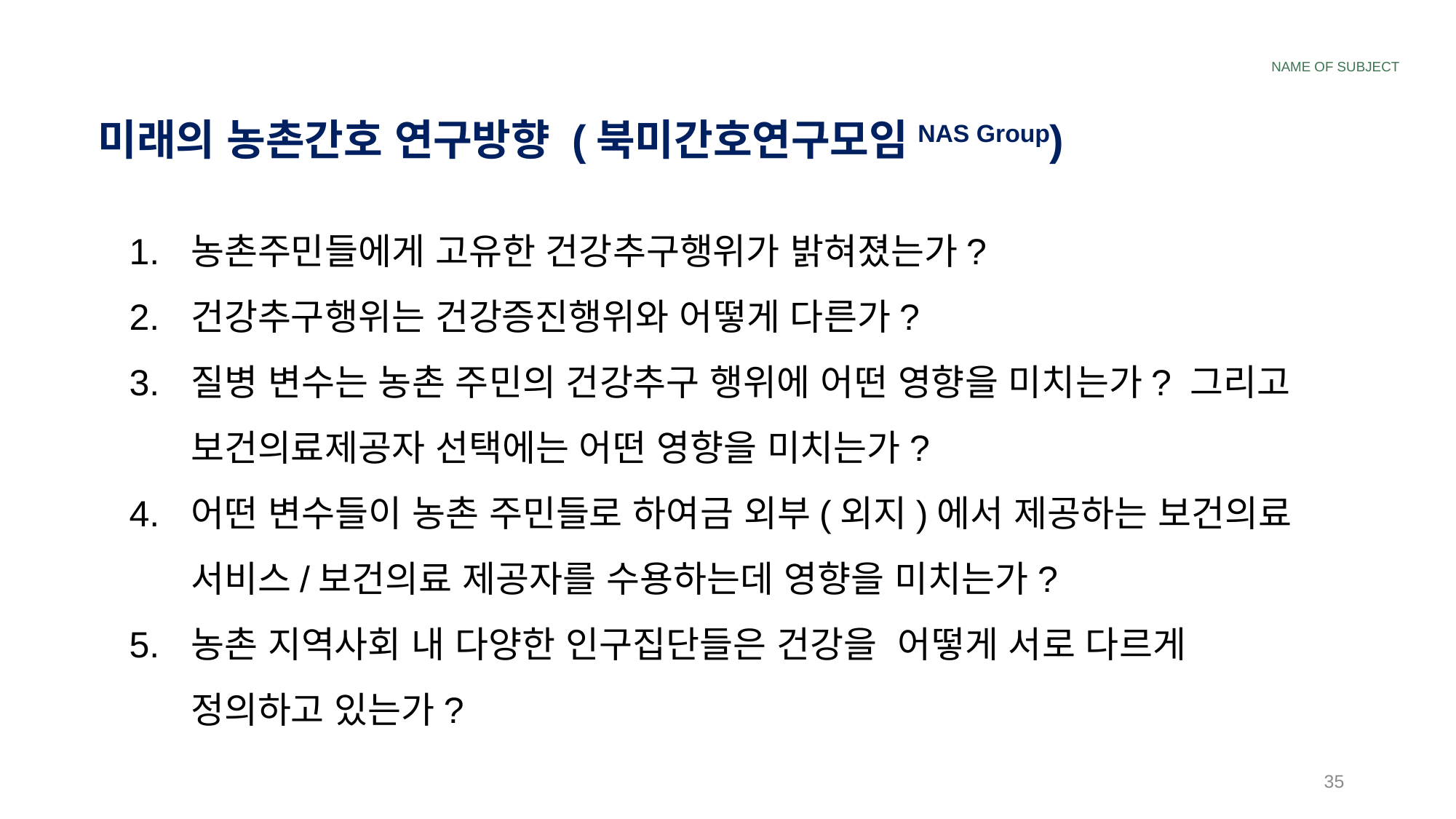

NAME OF SUBJECT
미래의 농촌간호 연구방향 (북미간호연구모임NAS Group)
농촌주민들에게 고유한 건강추구행위가 밝혀졌는가?
건강추구행위는 건강증진행위와 어떻게 다른가?
질병 변수는 농촌 주민의 건강추구 행위에 어떤 영향을 미치는가? 그리고 보건의료제공자 선택에는 어떤 영향을 미치는가?
어떤 변수들이 농촌 주민들로 하여금 외부(외지)에서 제공하는 보건의료 서비스/보건의료 제공자를 수용하는데 영향을 미치는가?
농촌 지역사회 내 다양한 인구집단들은 건강을  어떻게 서로 다르게 정의하고 있는가?
35